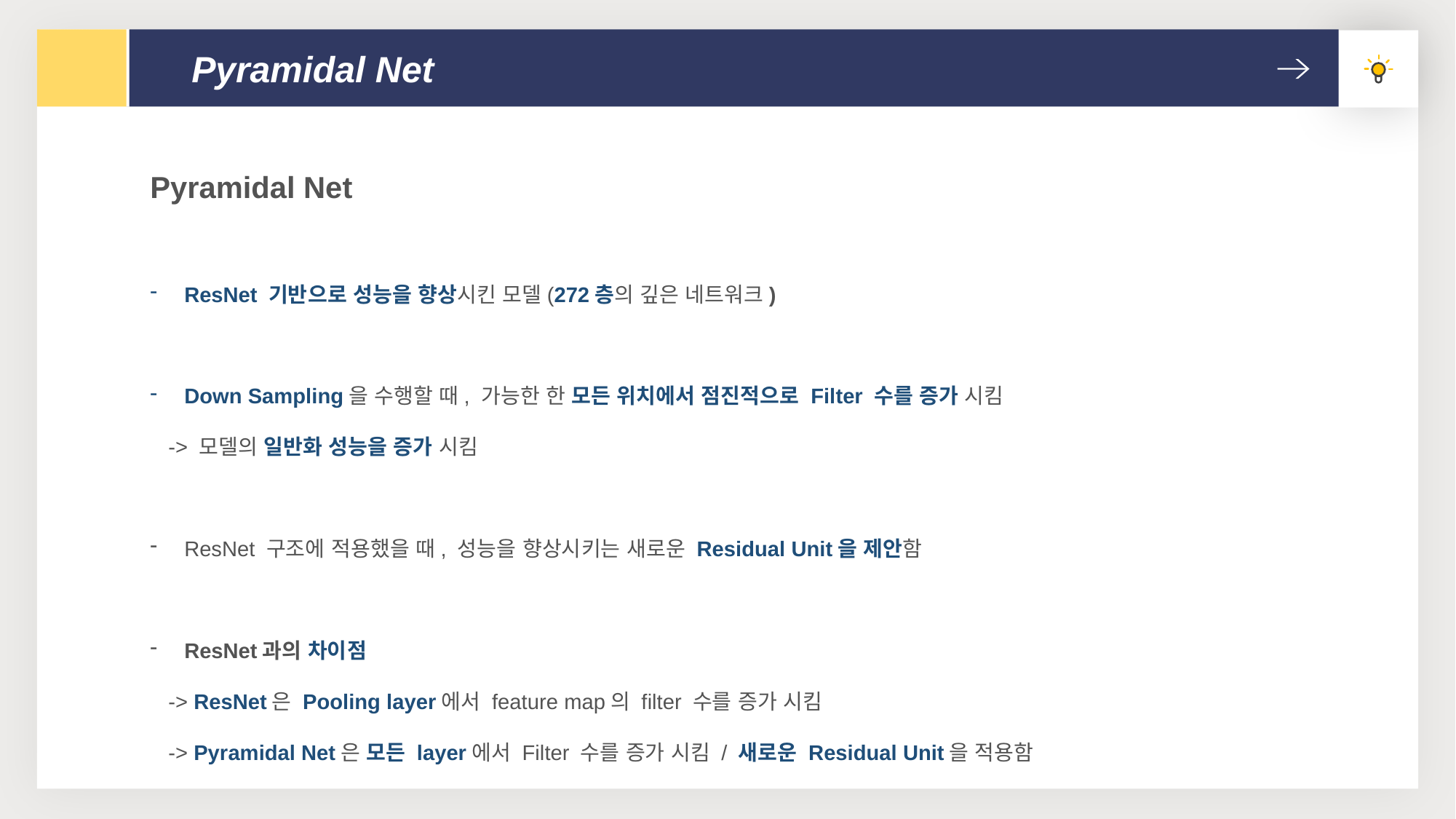

Pyramidal Net

Pyramidal Net

ResNet 기반으로 성능을 향상시킨 모델(272층의 깊은 네트워크)

Down Sampling을 수행할 때, 가능한 한 모든 위치에서 점진적으로 Filter 수를 증가 시킴
   -> 모델의 일반화 성능을 증가 시킴

ResNet 구조에 적용했을 때, 성능을 향상시키는 새로운 Residual Unit을 제안함

ResNet과의 차이점
   -> ResNet은 Pooling layer에서 feature map의 filter 수를 증가 시킴
   -> Pyramidal Net은 모든 layer에서 Filter 수를 증가 시킴 / 새로운 Residual Unit을 적용함